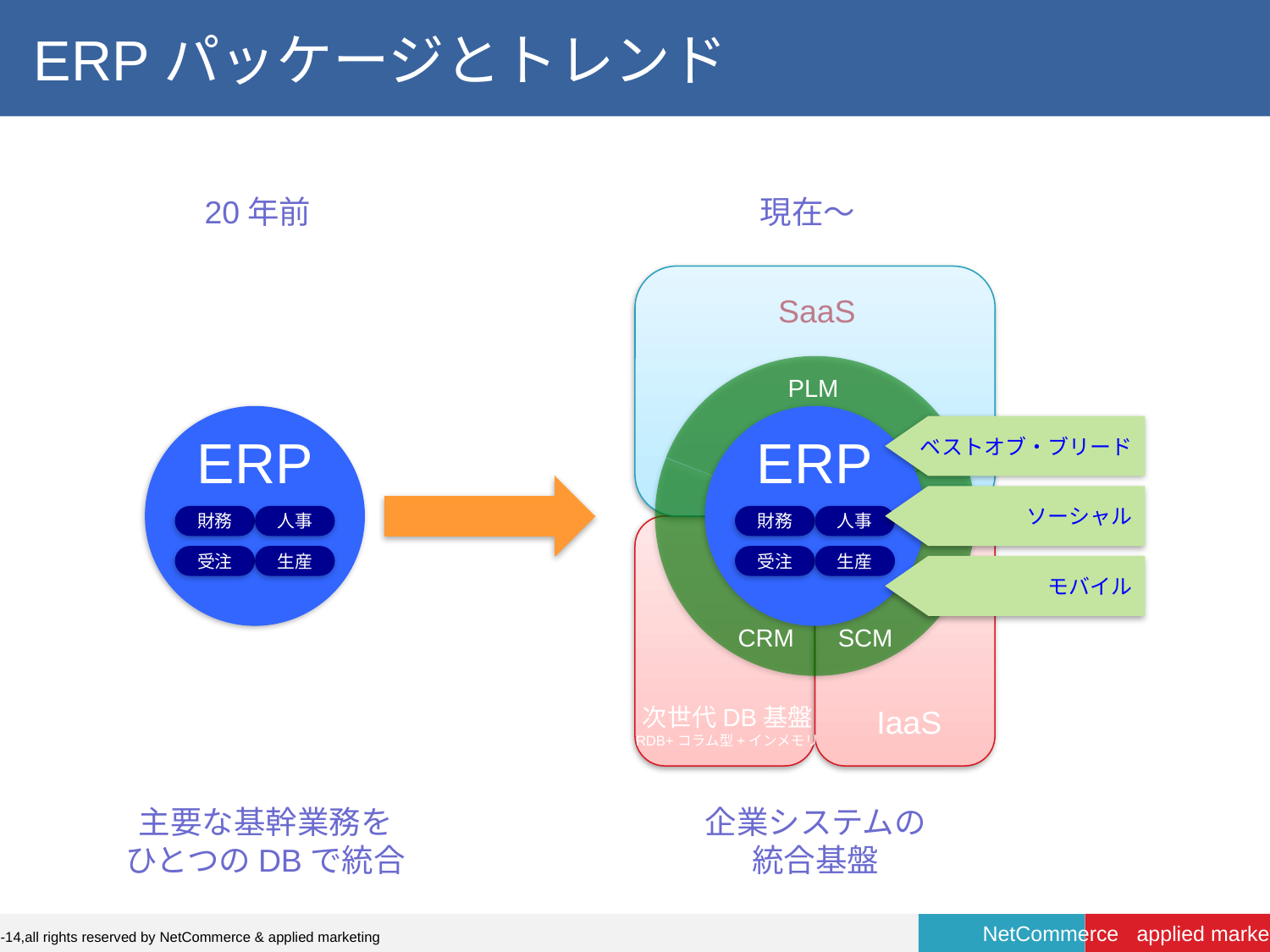

# ERPパッケージとトレンド
20年前
現在〜
ERP

財務
人事
受注
生産
企業システムの
統合基盤

SaaS

次世代DB基盤
RDB+コラム型+インメモリ
IaaS

PLM
CRM
SCM
ERP

ベストオブ・ブリード
ソーシャル
財務
人事
受注
生産
モバイル
主要な基幹業務を
ひとつのDBで統合